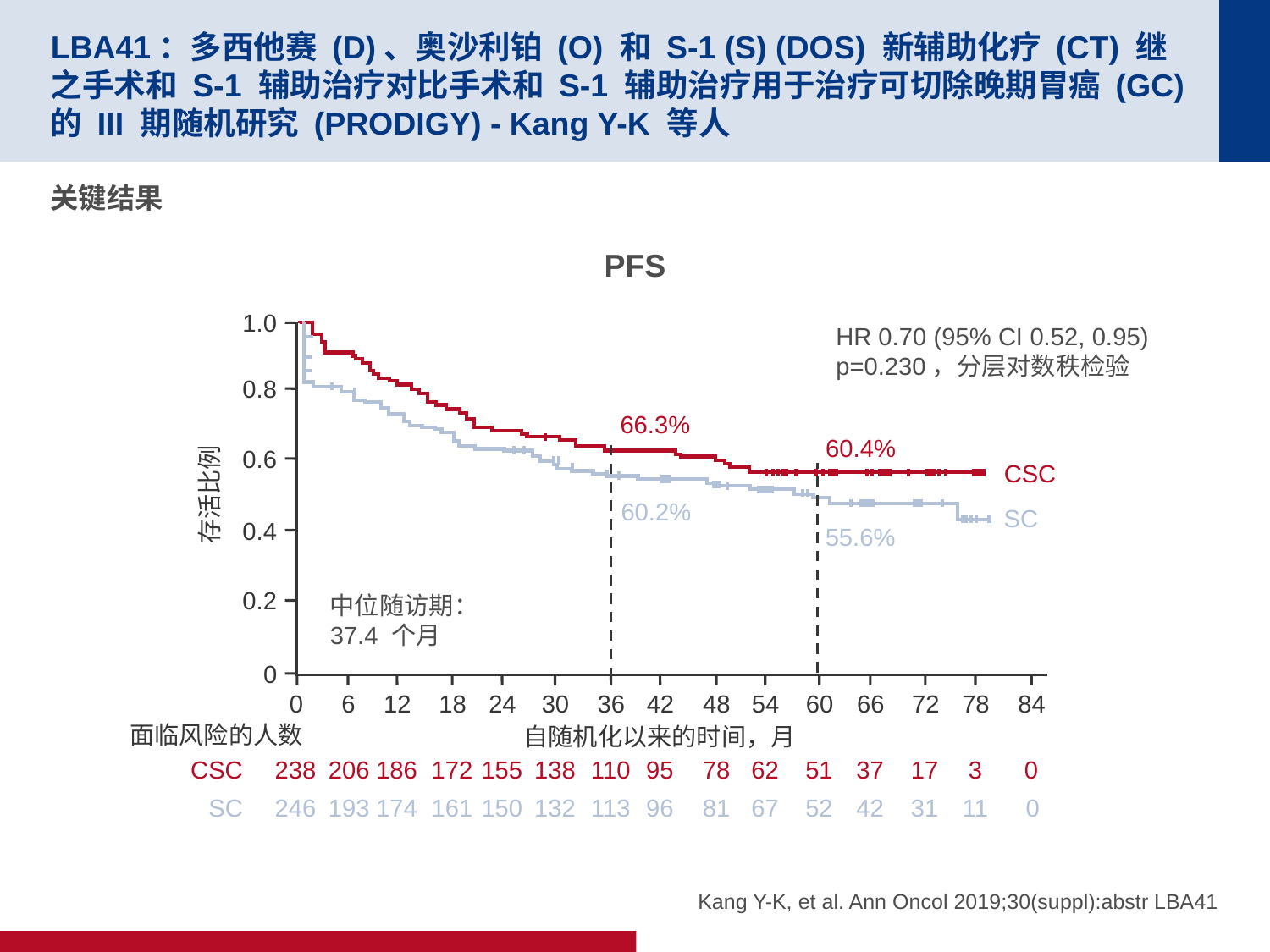

# LBA41：多西他赛 (D)、奥沙利铂 (O) 和 S-1 (S) (DOS) 新辅助化疗 (CT) 继之手术和 S-1 辅助治疗对比手术和 S-1 辅助治疗用于治疗可切除晚期胃癌 (GC) 的 III 期随机研究 (PRODIGY) - Kang Y-K 等人
关键结果
PFS
1.0
HR 0.70 (95% CI 0.52, 0.95)
p=0.230，分层对数秩检验

0.8

0.6

存活比例
0.4

0.2
中位随访期：
37.4 个月

0

0
6
12
18
24
30
36
42
48
54
60
66
72
78
84
自随机化以来的时间，月

CSC
238
206
186
172
155
138
110
95
78
62
51
37
17
3
0

SC
246
193
174
161
150
132
113
96
81
67
52
42
31
11
0
66.3%
60.4%
CSC
60.2%
SC
55.6%
面临风险的人数
Kang Y-K, et al. Ann Oncol 2019;30(suppl):abstr LBA41